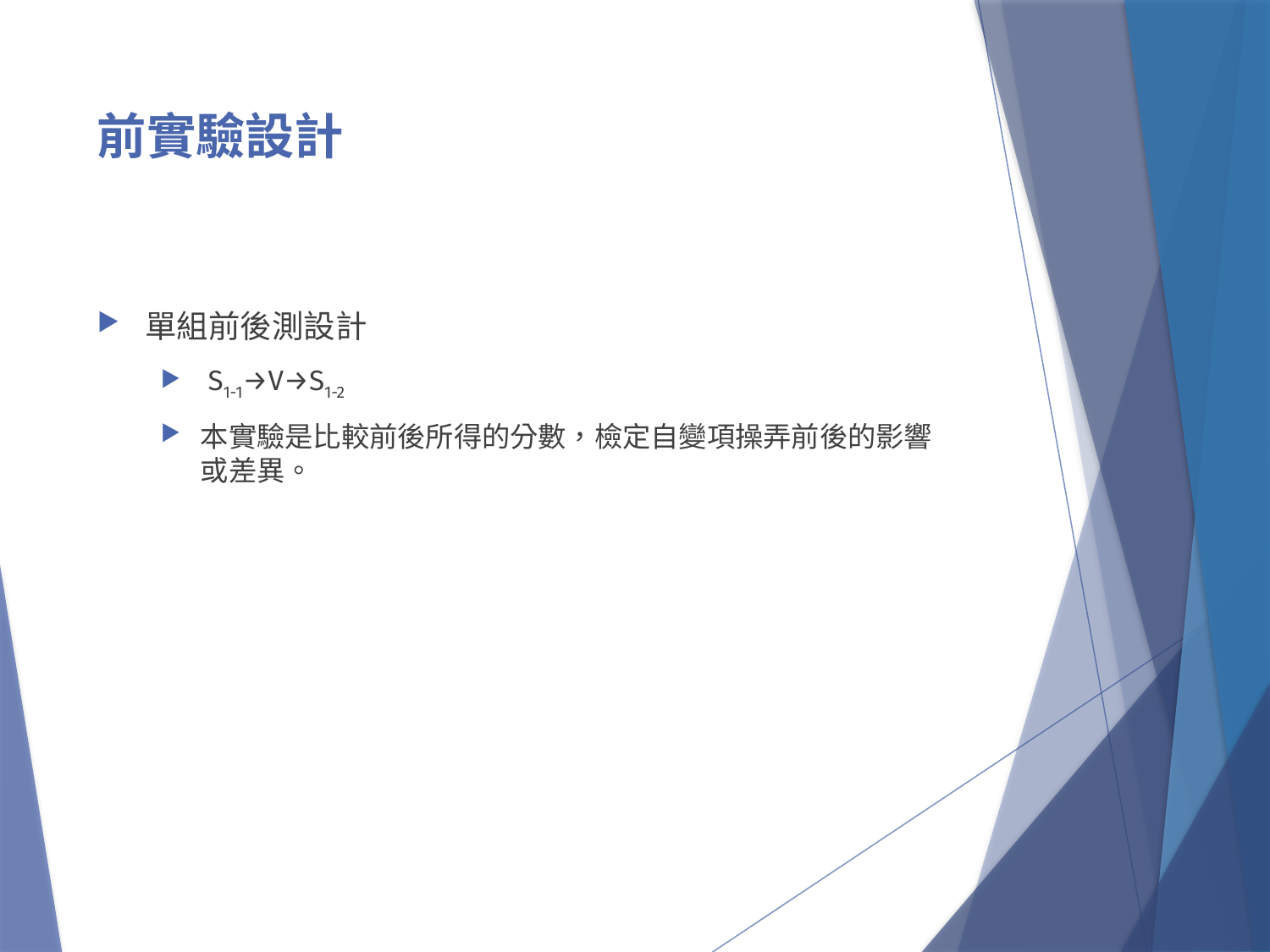

# 前實驗設計
單組前後測設計
 S1-1→V→S1-2
本實驗是比較前後所得的分數，檢定自變項操弄前後的影響或差異。